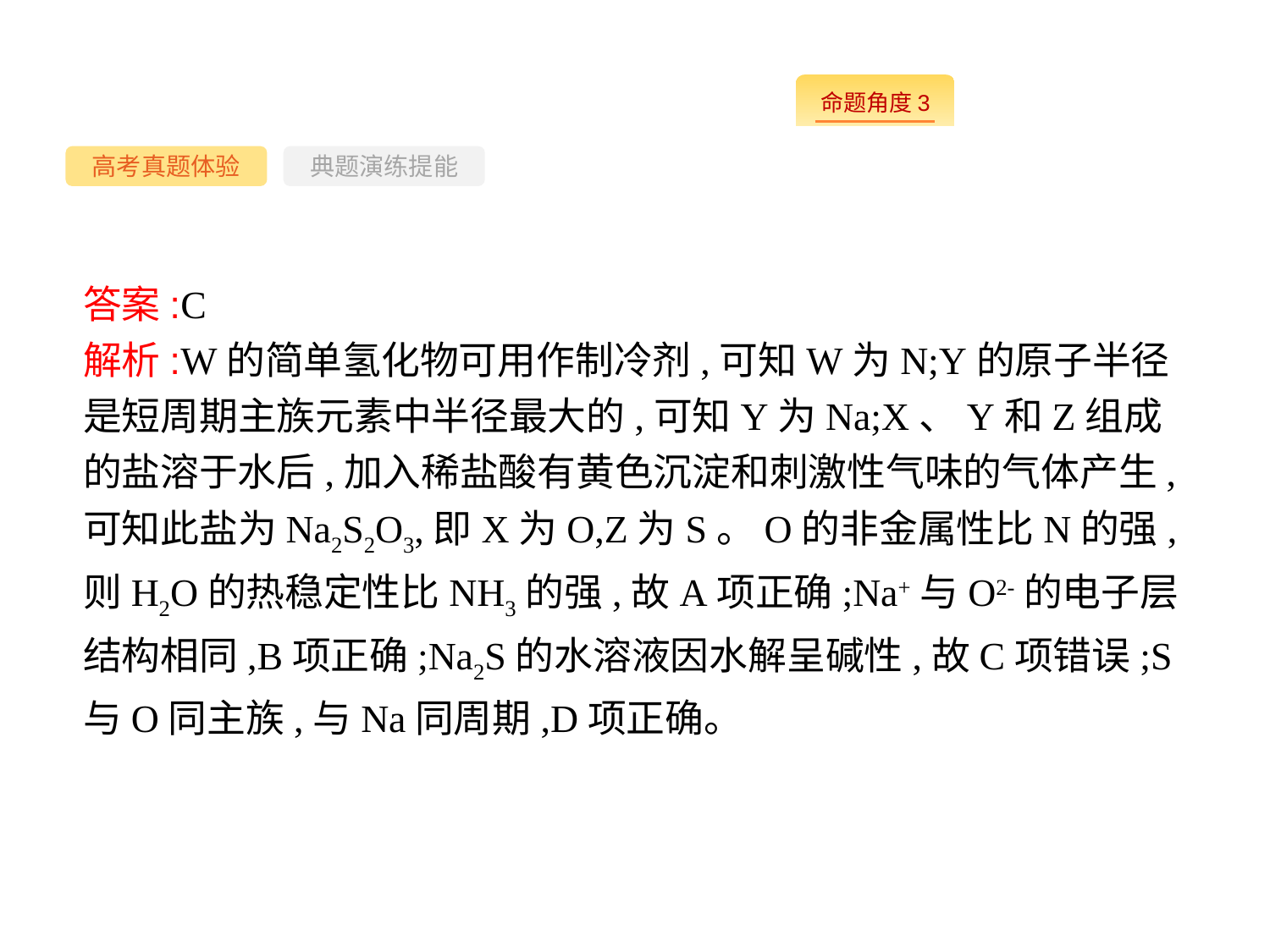

-80-
高考真题体验
典题演练提能
答案:C
解析:W的简单氢化物可用作制冷剂,可知W为N;Y的原子半径是短周期主族元素中半径最大的,可知Y为Na;X、Y和Z组成的盐溶于水后,加入稀盐酸有黄色沉淀和刺激性气味的气体产生,可知此盐为Na2S2O3,即X为O,Z为S。O的非金属性比N的强,则H2O的热稳定性比NH3的强,故A项正确;Na+与O2-的电子层结构相同,B项正确;Na2S的水溶液因水解呈碱性,故C项错误;S与O同主族,与Na同周期,D项正确。